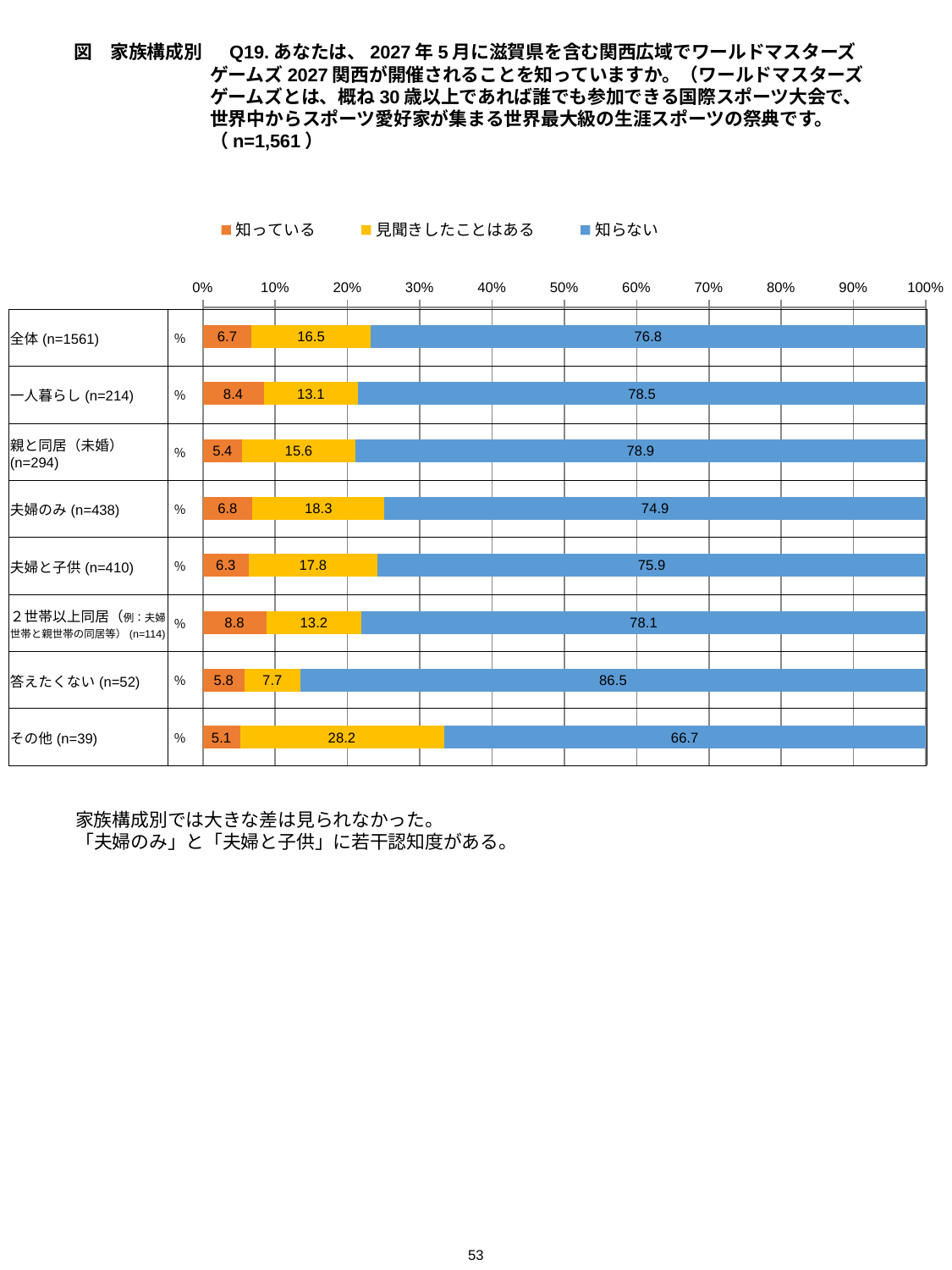

図　家族構成別　 Q19.あなたは、2027年5月に滋賀県を含む関西広域でワールドマスターズゲームズ2027関西が開催されることを知っていますか。（ワールドマスターズゲームズとは、概ね30歳以上であれば誰でも参加できる国際スポーツ大会で、世界中からスポーツ愛好家が集まる世界最大級の生涯スポーツの祭典です。（n=1,561）

### Chart

| Category | 知っている | 見聞きしたことはある | 知らない |
|---|---|---|---|
| % | 6.726457399103139 | 16.46380525304292 | 76.80973734785394 |
| % | 8.411214953271028 | 13.08411214953271 | 78.50467289719626 |
| % | 5.442176870748299 | 15.64625850340136 | 78.91156462585035 |
| % | 6.8493150684931505 | 18.264840182648403 | 74.88584474885845 |
| % | 6.341463414634147 | 17.804878048780488 | 75.85365853658537 |
| % | 8.771929824561402 | 13.157894736842104 | 78.0701754385965 |
| % | 5.76923076923077 | 7.6923076923076925 | 86.53846153846153 |
| % | 5.128205128205128 | 28.205128205128204 | 66.66666666666667 |
| 全体(n=1561) | ％ |  |
| --- | --- | --- |
| 一人暮らし(n=214) | ％ |  |
| 親と同居（未婚）(n=294) | ％ |  |
| 夫婦のみ(n=438) | ％ |  |
| 夫婦と子供(n=410) | ％ |  |
| ２世帯以上同居（例：夫婦世帯と親世帯の同居等）(n=114) | ％ |  |
| 答えたくない(n=52) | ％ |  |
| その他(n=39) | ％ |  |
家族構成別では大きな差は見られなかった。
「夫婦のみ」と「夫婦と子供」に若干認知度がある。
53